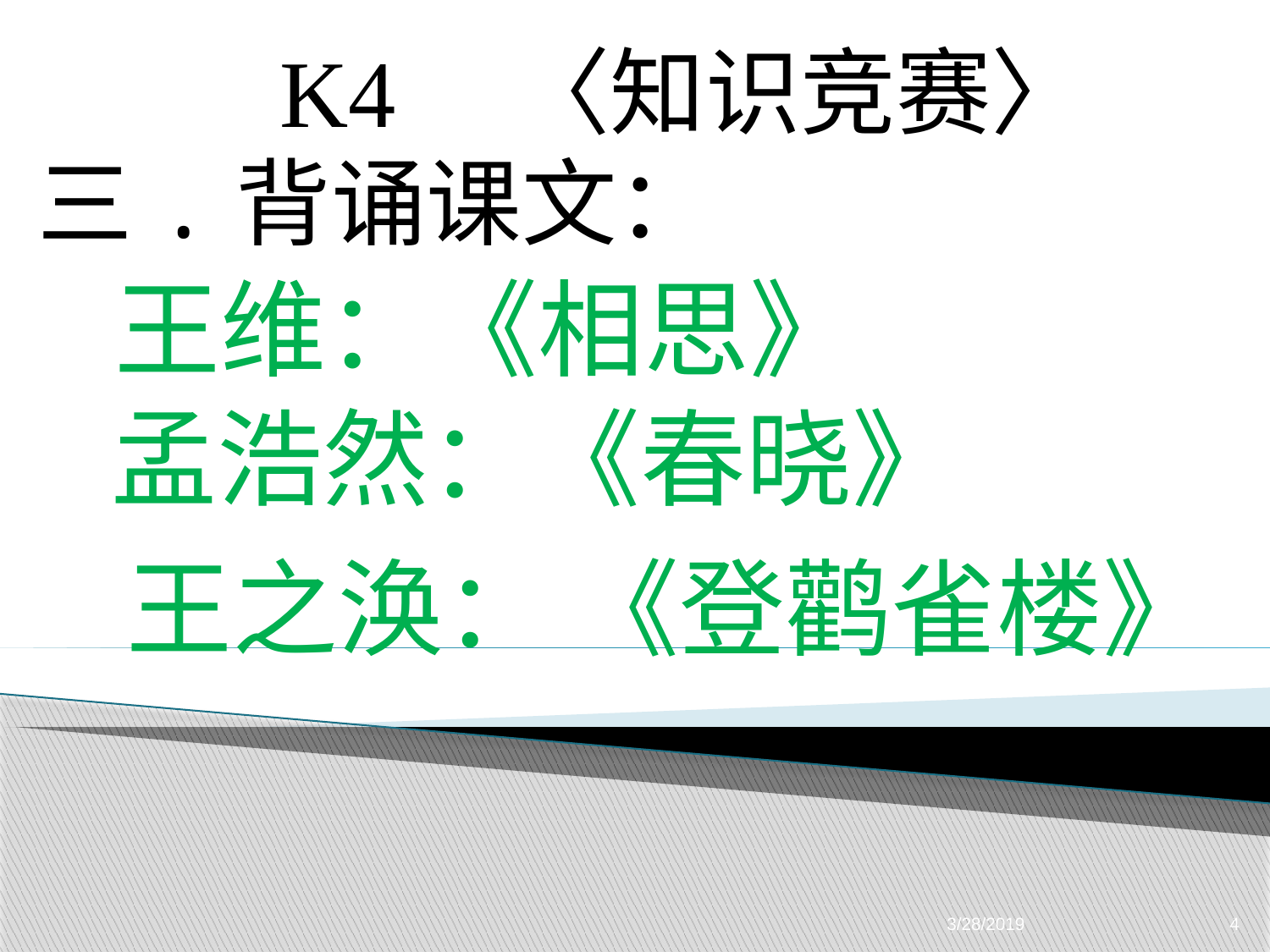

K4    〈知识竞赛〉
三.背诵课文：
王维：《相思》
孟浩然：《春晓》
王之涣： 《登鹳雀楼》
3/28/2019
4